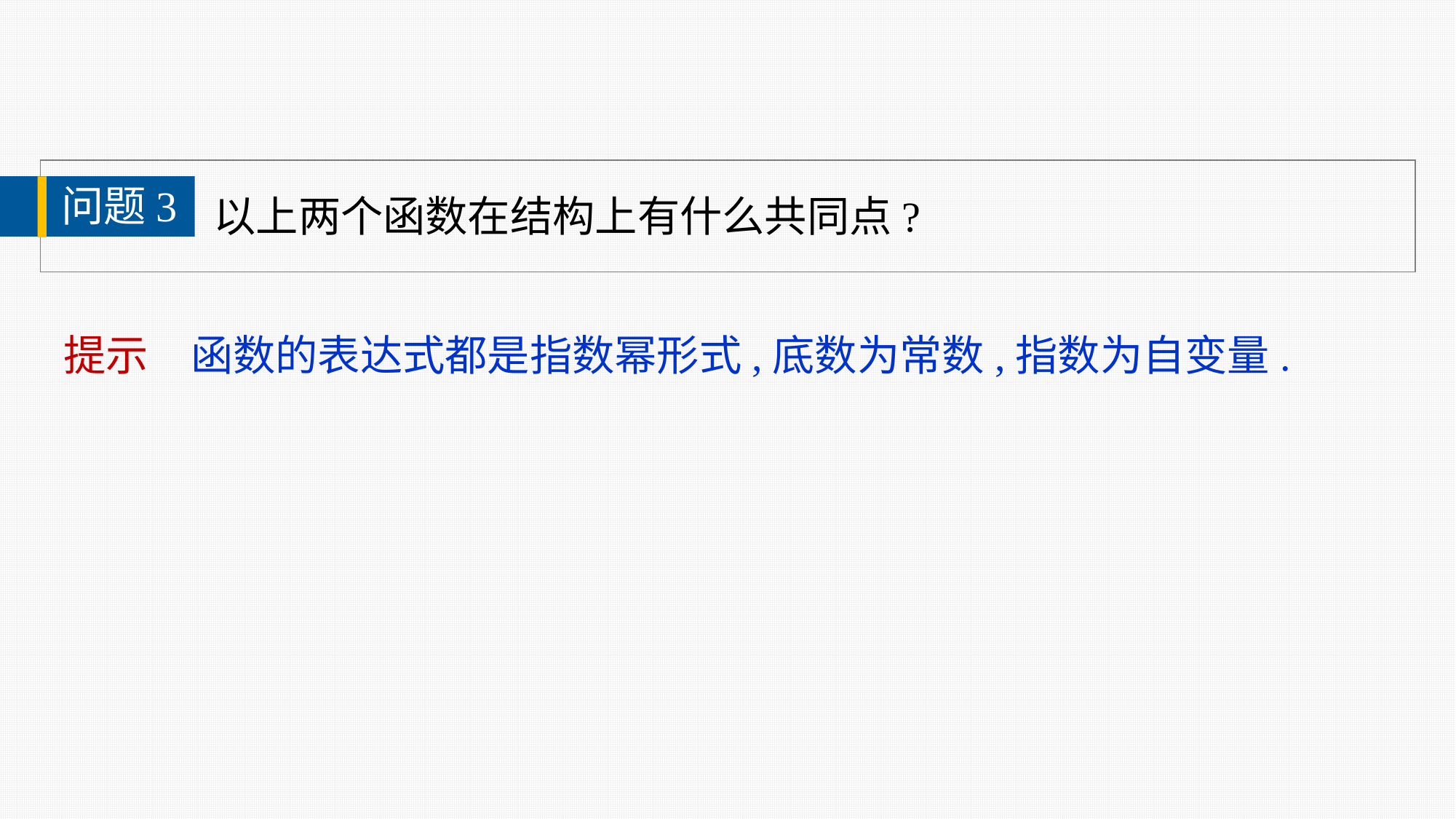

以上两个函数在结构上有什么共同点?

问题3

提示　函数的表达式都是指数幂形式,底数为常数,指数为自变量.